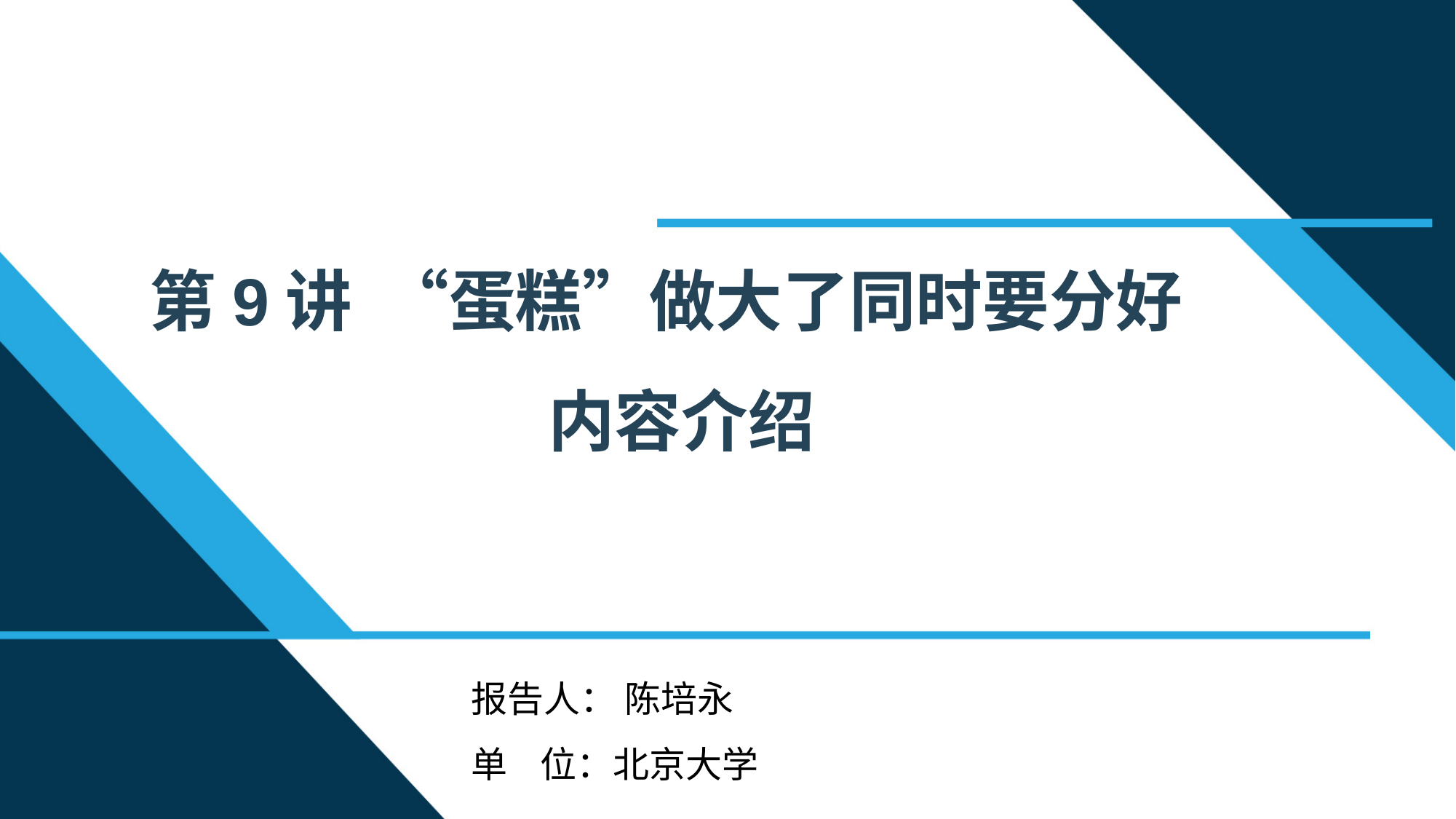

第9讲  “蛋糕”做大了同时要分好
内容介绍

报告人： 陈培永
单    位：北京大学